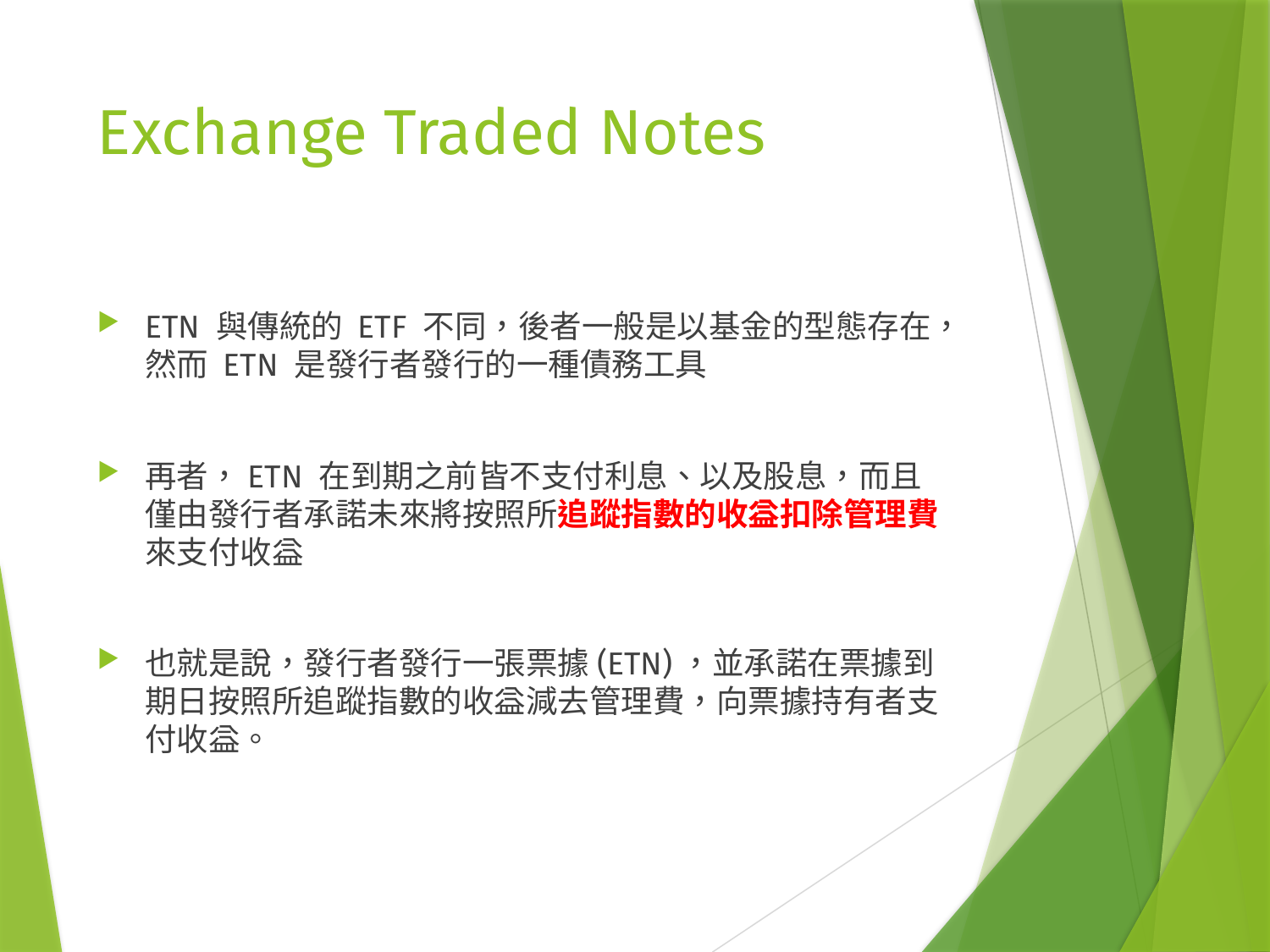

# Exchange Traded Notes
ETN 與傳統的 ETF 不同，後者一般是以基金的型態存在，然而 ETN 是發行者發行的一種債務工具

再者，ETN 在到期之前皆不支付利息、以及股息，而且僅由發行者承諾未來將按照所追蹤指數的收益扣除管理費來支付收益

也就是說，發行者發行一張票據(ETN)，並承諾在票據到期日按照所追蹤指數的收益減去管理費，向票據持有者支付收益。